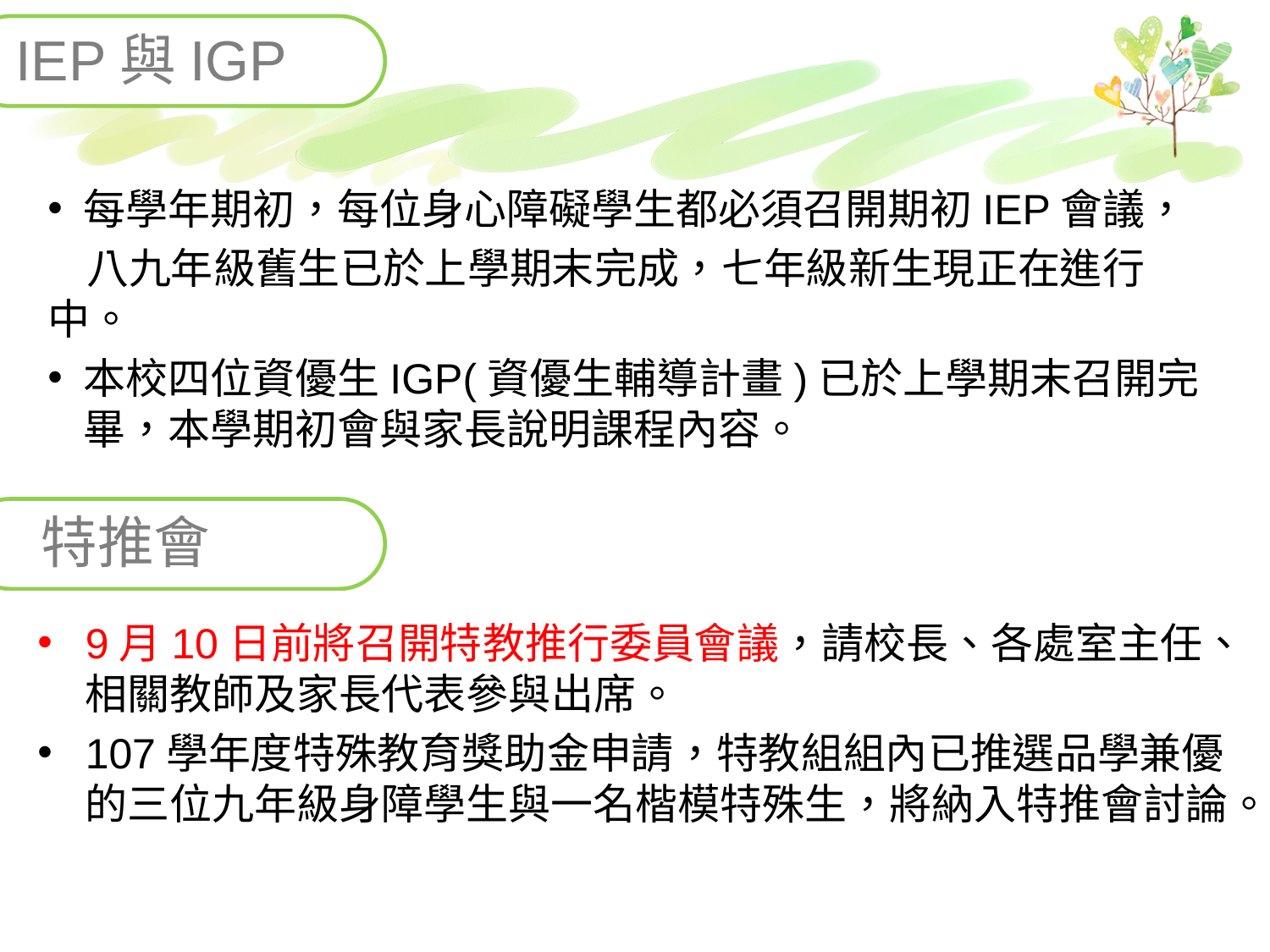

IEP與IGP
每學年期初，每位身心障礙學生都必須召開期初IEP會議，
   八九年級舊生已於上學期末完成，七年級新生現正在進行中。
本校四位資優生IGP(資優生輔導計畫)已於上學期末召開完畢，本學期初會與家長說明課程內容。

特推會
9月10日前將召開特教推行委員會議，請校長、各處室主任、相關教師及家長代表參與出席。
107學年度特殊教育獎助金申請，特教組組內已推選品學兼優的三位九年級身障學生與一名楷模特殊生，將納入特推會討論。